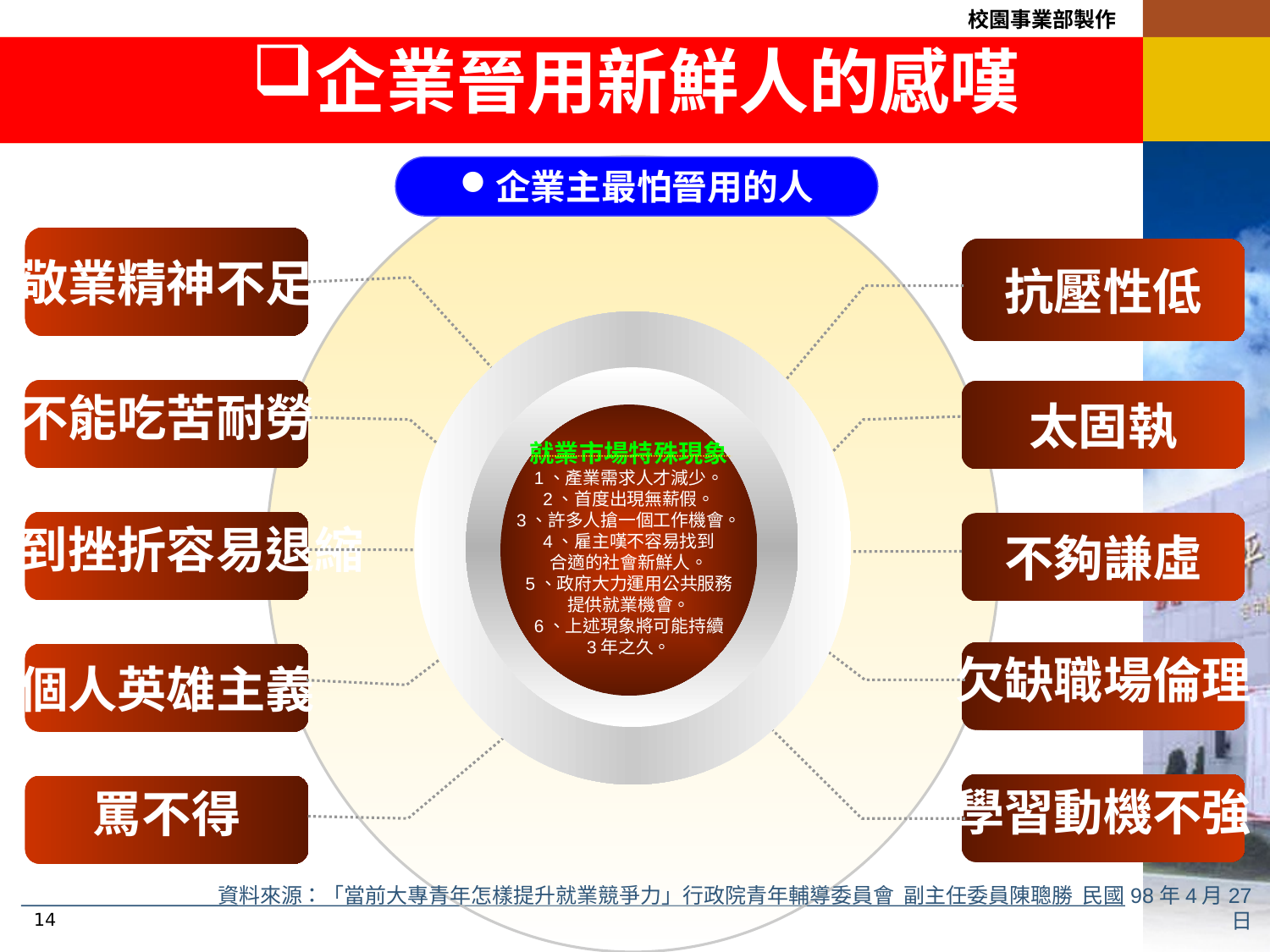

企業晉用新鮮人的感嘆
14

企業主最怕晉用的人
敬業精神不足
抗壓性低

不能吃苦耐勞
太固執
就業市場特殊現象
1、產業需求人才減少。
2、首度出現無薪假。
3、許多人搶一個工作機會。
4、雇主嘆不容易找到
合適的社會新鮮人。
5、政府大力運用公共服務
提供就業機會。
6、上述現象將可能持續
3年之久。

遇到挫折容易退縮
不夠謙虛

欠缺職場倫理
個人英雄主義

學習動機不強
罵不得
資料來源：「當前大專青年怎樣提升就業競爭力」行政院青年輔導委員會  副主任委員陳聰勝  民國98年4月27日
校園事業部製作